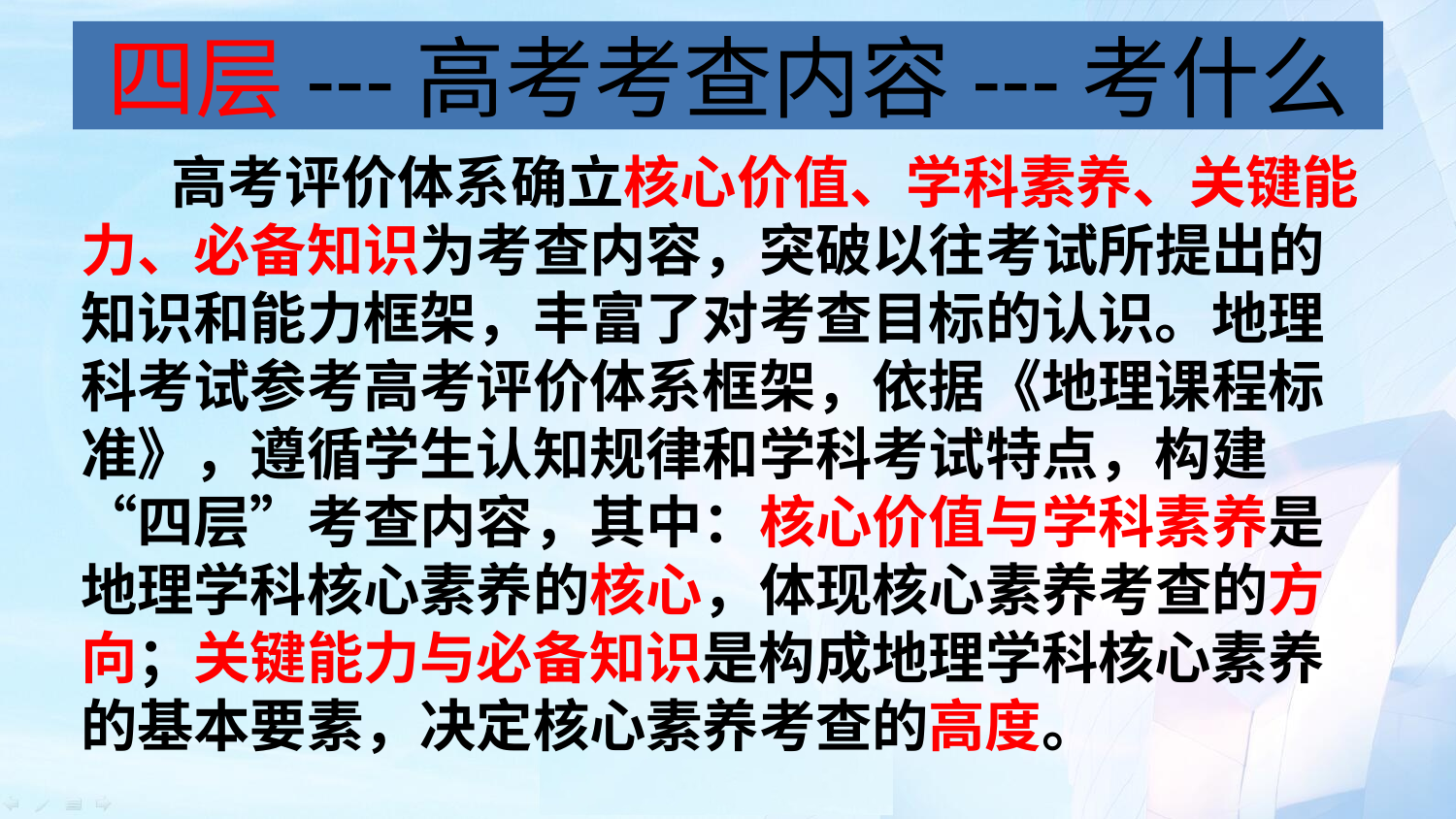

# 四层---高考考查内容---考什么
      高考评价体系确立核心价值、学科素养、关键能力、必备知识为考查内容，突破以往考试所提出的知识和能力框架，丰富了对考查目标的认识。地理科考试参考高考评价体系框架，依据《地理课程标准》，遵循学生认知规律和学科考试特点，构建“四层”考查内容，其中：核心价值与学科素养是地理学科核心素养的核心，体现核心素养考查的方向；关键能力与必备知识是构成地理学科核心素养的基本要素，决定核心素养考查的高度。